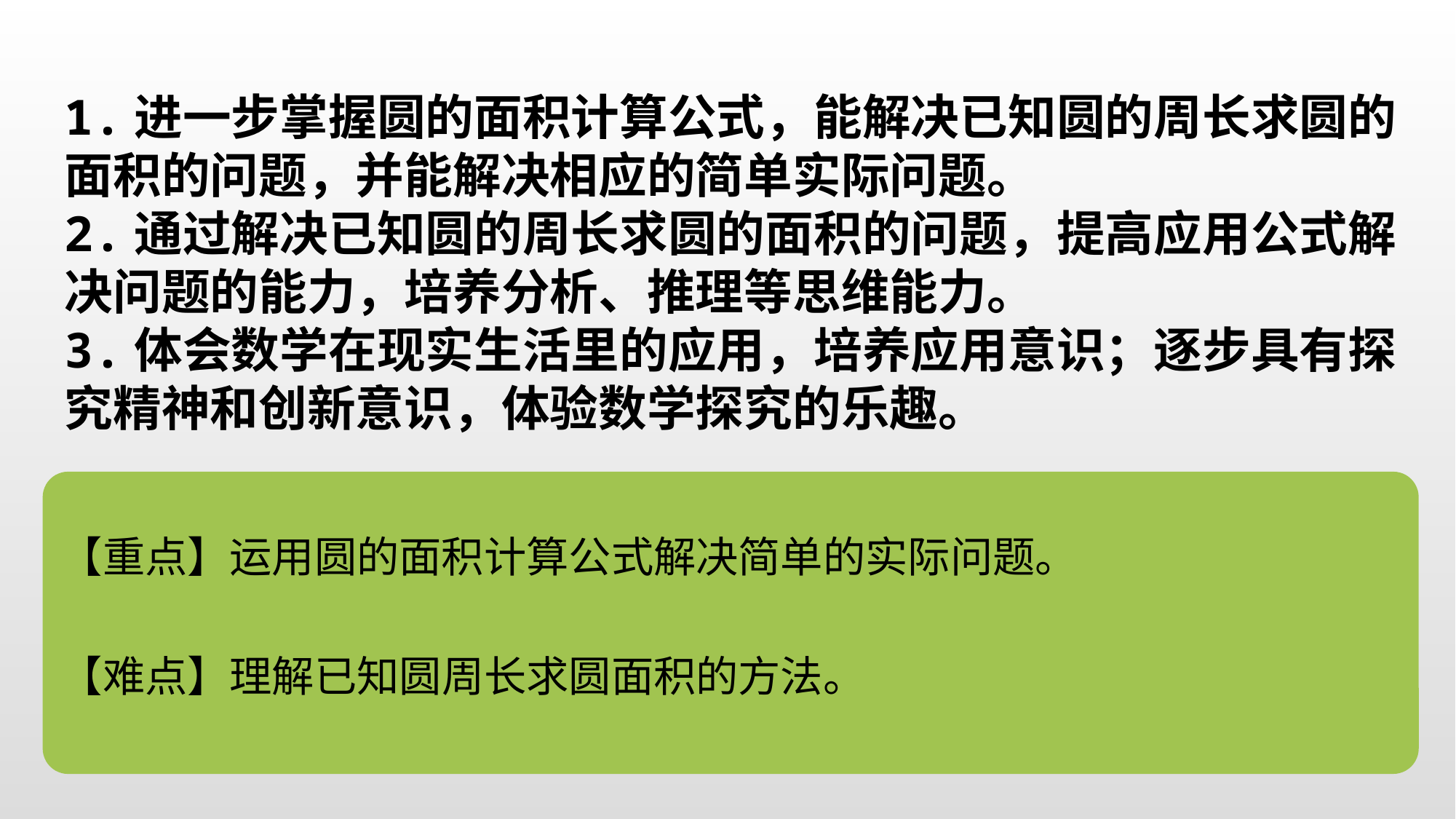

1.进一步掌握圆的面积计算公式，能解决已知圆的周长求圆的面积的问题，并能解决相应的简单实际问题。
2.通过解决已知圆的周长求圆的面积的问题，提高应用公式解决问题的能力，培养分析、推理等思维能力。
3.体会数学在现实生活里的应用，培养应用意识；逐步具有探究精神和创新意识，体验数学探究的乐趣。

【重点】运用圆的面积计算公式解决简单的实际问题。
【难点】理解已知圆周长求圆面积的方法。